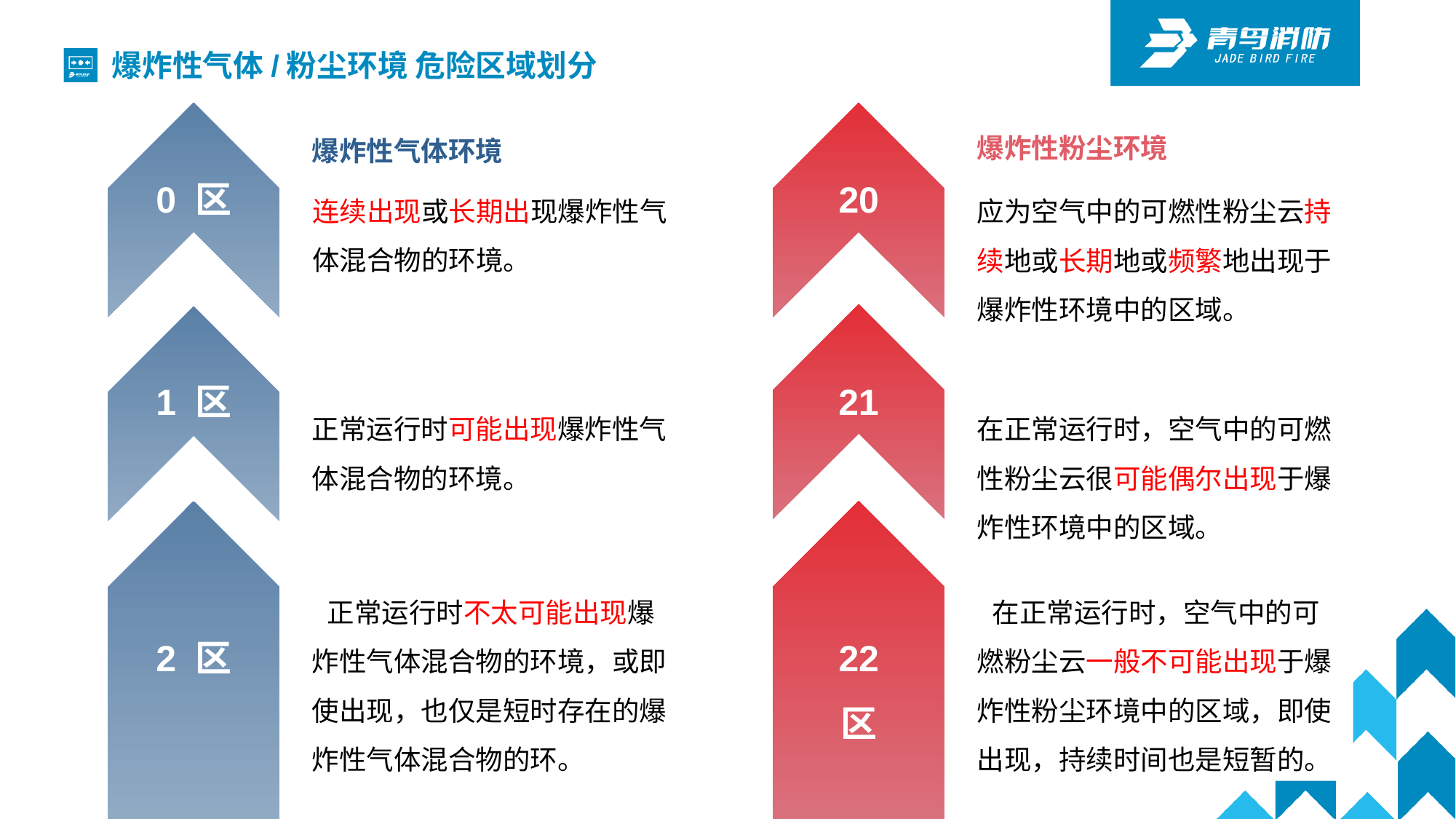

爆炸性气体/粉尘环境 危险区域划分

爆炸性粉尘环境
爆炸性气体环境
0 区
20 区
连续出现或长期出现爆炸性气体混合物的环境。
应为空气中的可燃性粉尘云持续地或长期地或频繁地出现于爆炸性环境中的区域。
1 区
21 区
正常运行时可能出现爆炸性气体混合物的环境。
在正常运行时，空气中的可燃性粉尘云很可能偶尔出现于爆炸性环境中的区域。
正常运行时不太可能出现爆炸性气体混合物的环境，或即使出现，也仅是短时存在的爆炸性气体混合物的环。
在正常运行时，空气中的可燃粉尘云一般不可能出现于爆炸性粉尘环境中的区域，即使出现，持续时间也是短暂的。
2 区
22 区